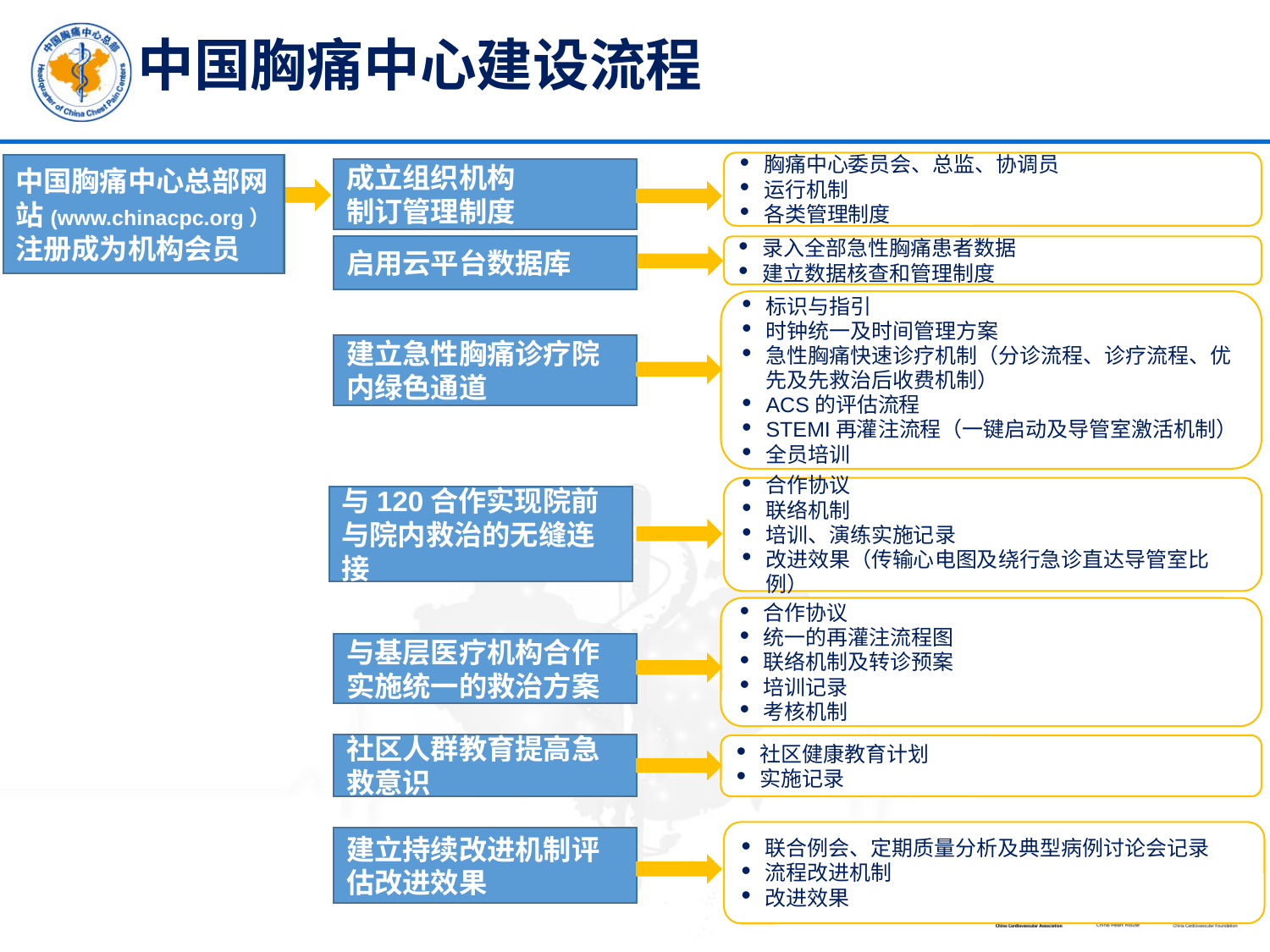

# 中国胸痛中心建设流程
胸痛中心委员会、总监、协调员
运行机制
各类管理制度
成立组织机构
制订管理制度

启用云平台数据库
录入全部急性胸痛患者数据
建立数据核查和管理制度

标识与指引
时钟统一及时间管理方案
急性胸痛快速诊疗机制（分诊流程、诊疗流程、优先及先救治后收费机制）
ACS的评估流程
STEMI再灌注流程（一键启动及导管室激活机制）
全员培训
建立急性胸痛诊疗院内绿色通道

合作协议
联络机制
培训、演练实施记录
改进效果（传输心电图及绕行急诊直达导管室比例）
与120合作实现院前与院内救治的无缝连接

合作协议
统一的再灌注流程图
联络机制及转诊预案
培训记录
考核机制
与基层医疗机构合作实施统一的救治方案

社区人群教育提高急救意识
社区健康教育计划
实施记录

联合例会、定期质量分析及典型病例讨论会记录
流程改进机制
改进效果
建立持续改进机制评估改进效果

中国胸痛中心总部网站(www.chinacpc.org）注册成为机构会员